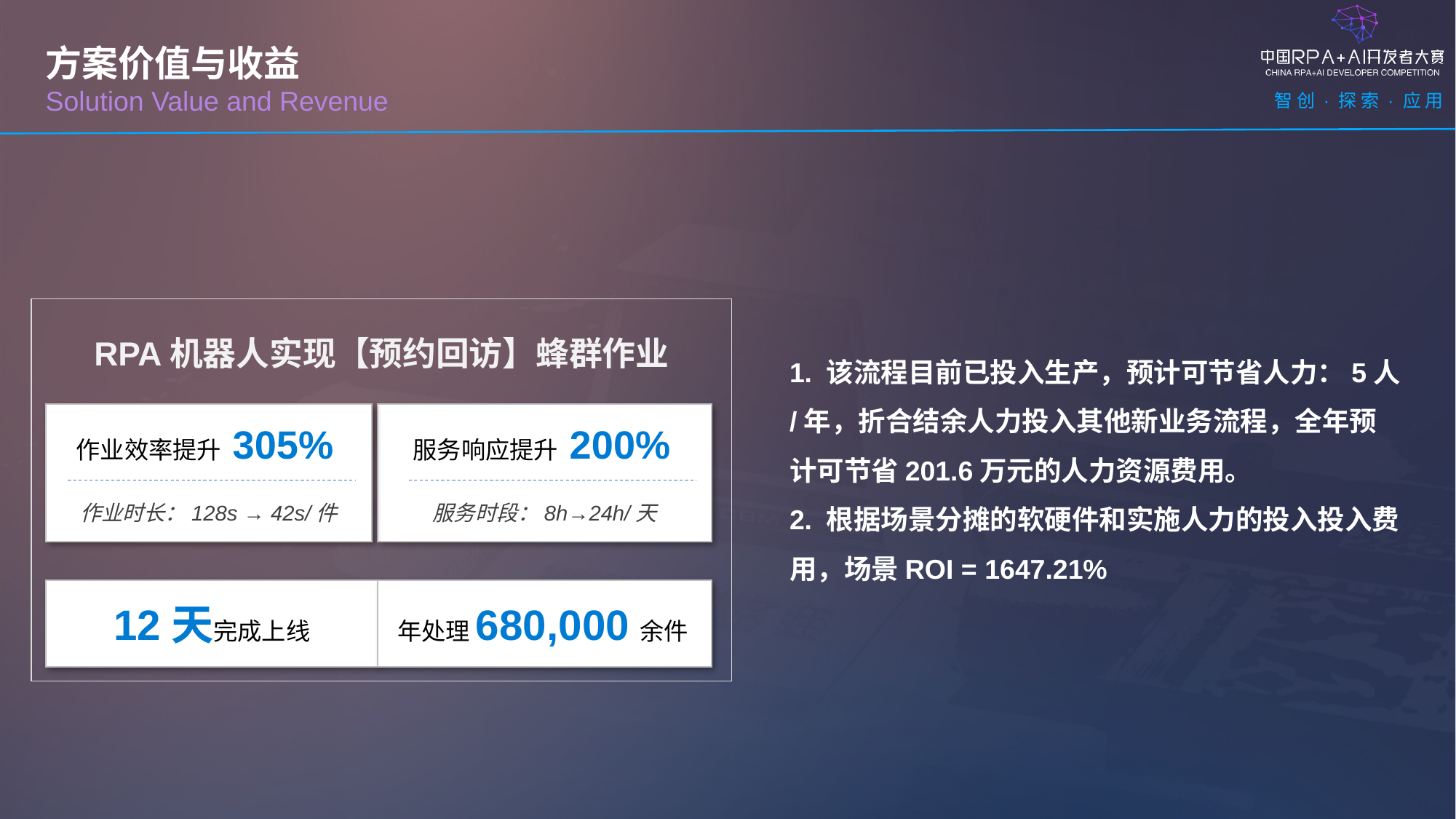

方案价值与收益
Solution Value and Revenue

RPA机器人实现【预约回访】蜂群作业
1. 该流程目前已投入生产，预计可节省人力：5人/年，折合结余人力投入其他新业务流程，全年预计可节省201.6万元的人力资源费用。
2. 根据场景分摊的软硬件和实施人力的投入投入费用，场景ROI = 1647.21%

作业效率提升 305%
服务响应提升 200%
作业时长：128s → 42s/件
服务时段：8h→24h/天

12天完成上线
年处理680,000余件